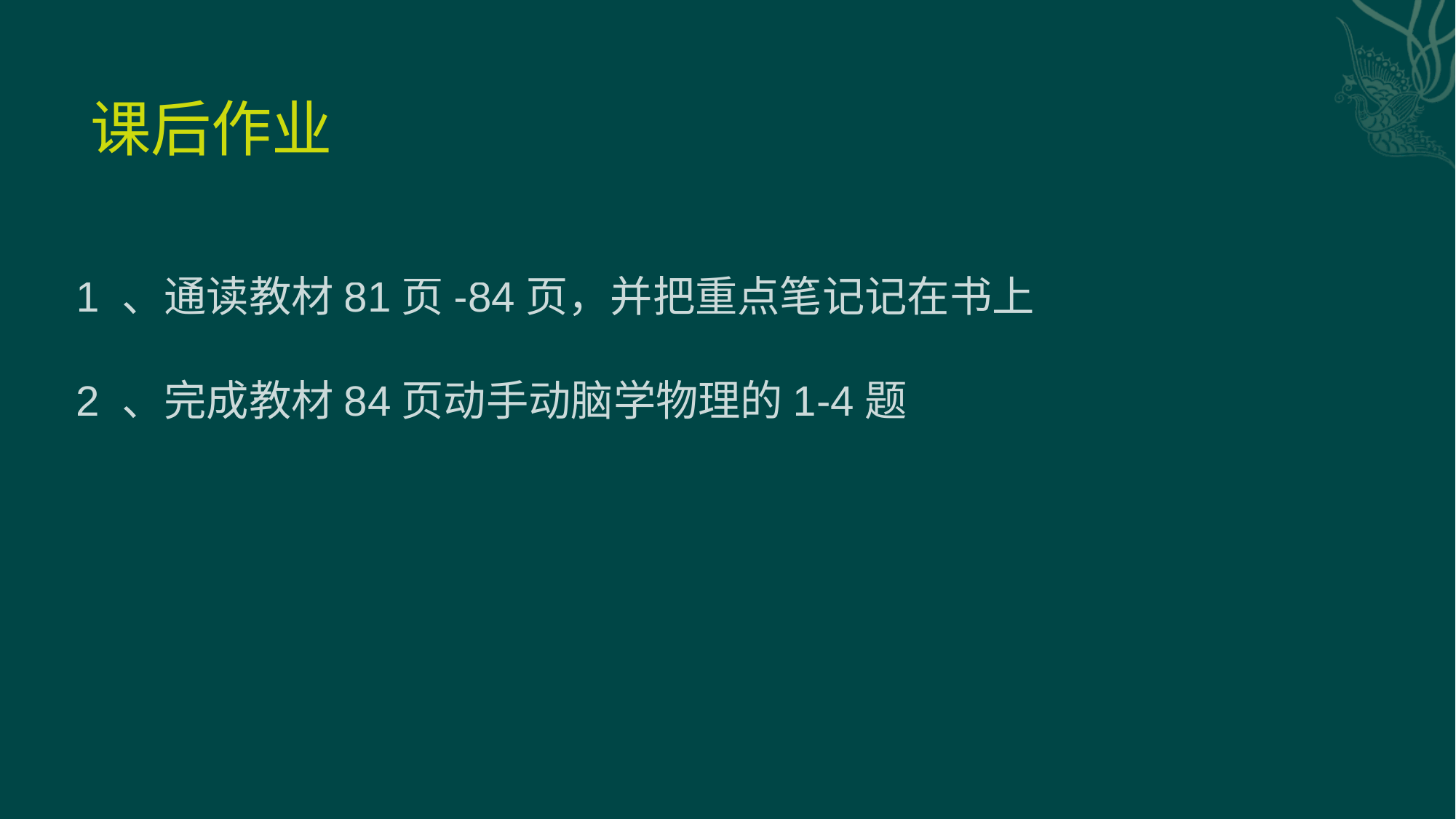

课后作业
1 、通读教材81页-84页，并把重点笔记记在书上
2 、完成教材84页动手动脑学物理的1-4题